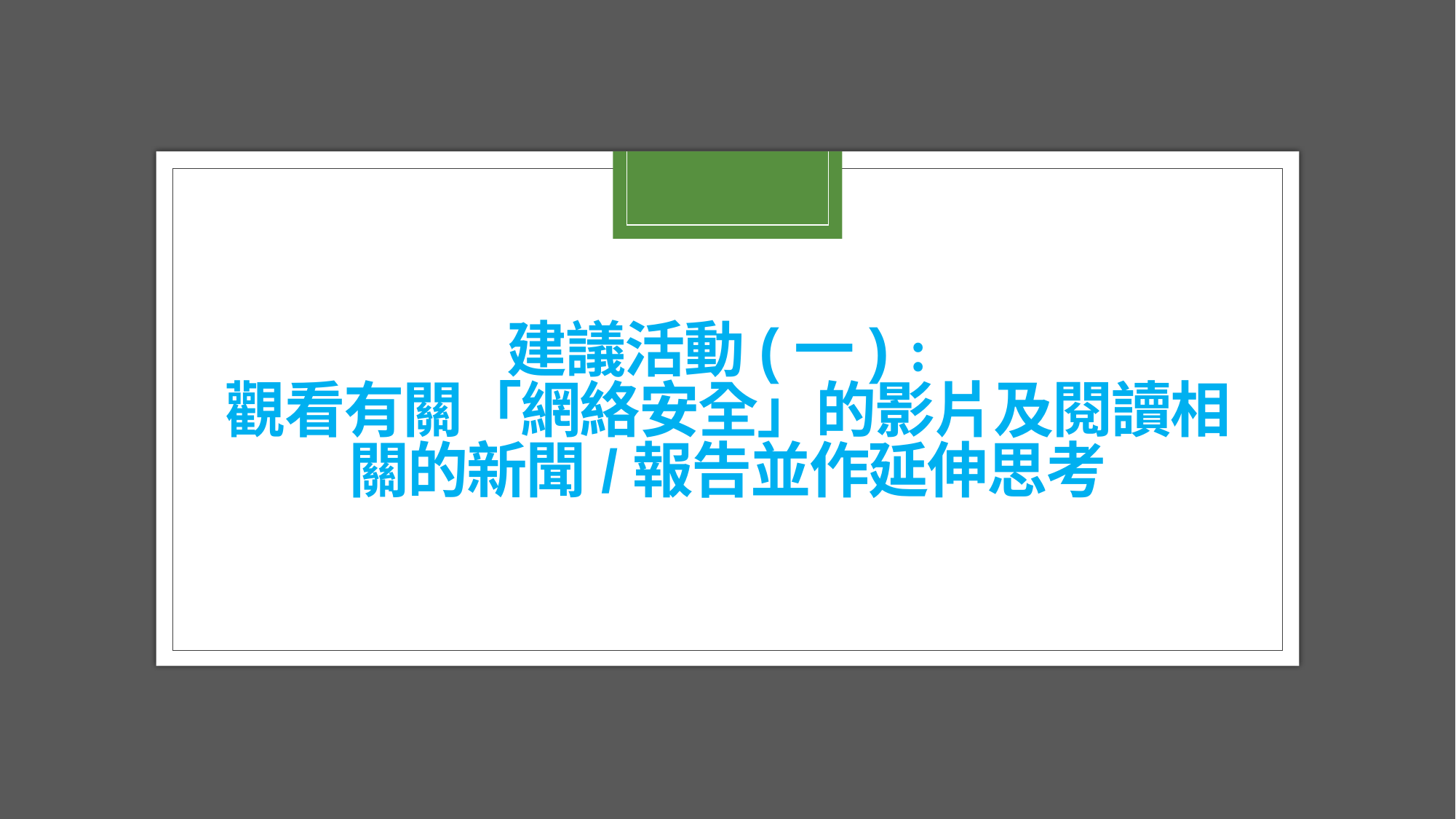

# 建議活動(一)﹕ 觀看有關「網絡安全」的影片及閱讀相關的新聞/報告並作延伸思考